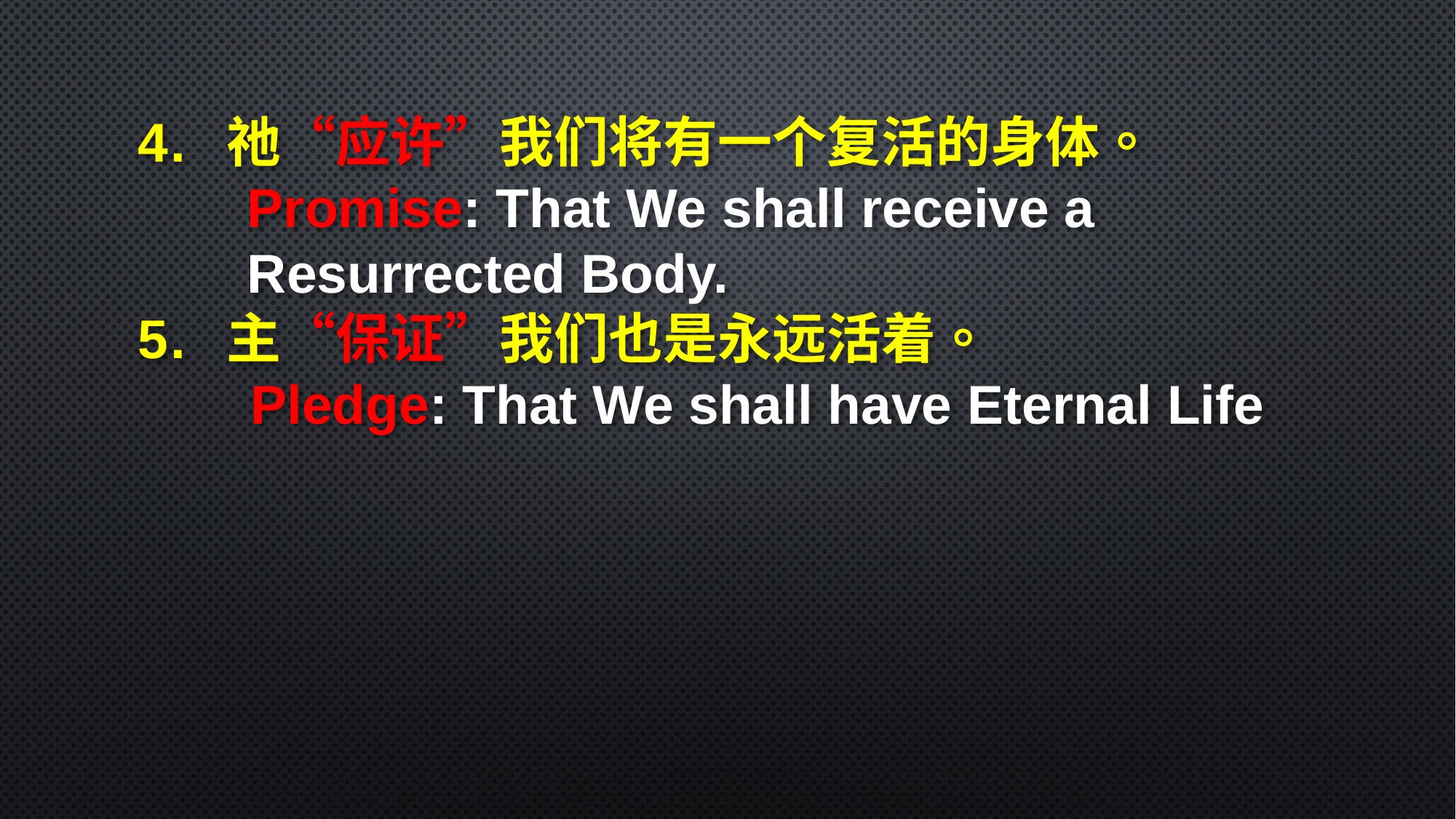

祂“应许”我们将有一个复活的身体。
Promise: That We shall receive a Resurrected Body.
主“保证”我们也是永远活着。
Pledge: That We shall have Eternal Life